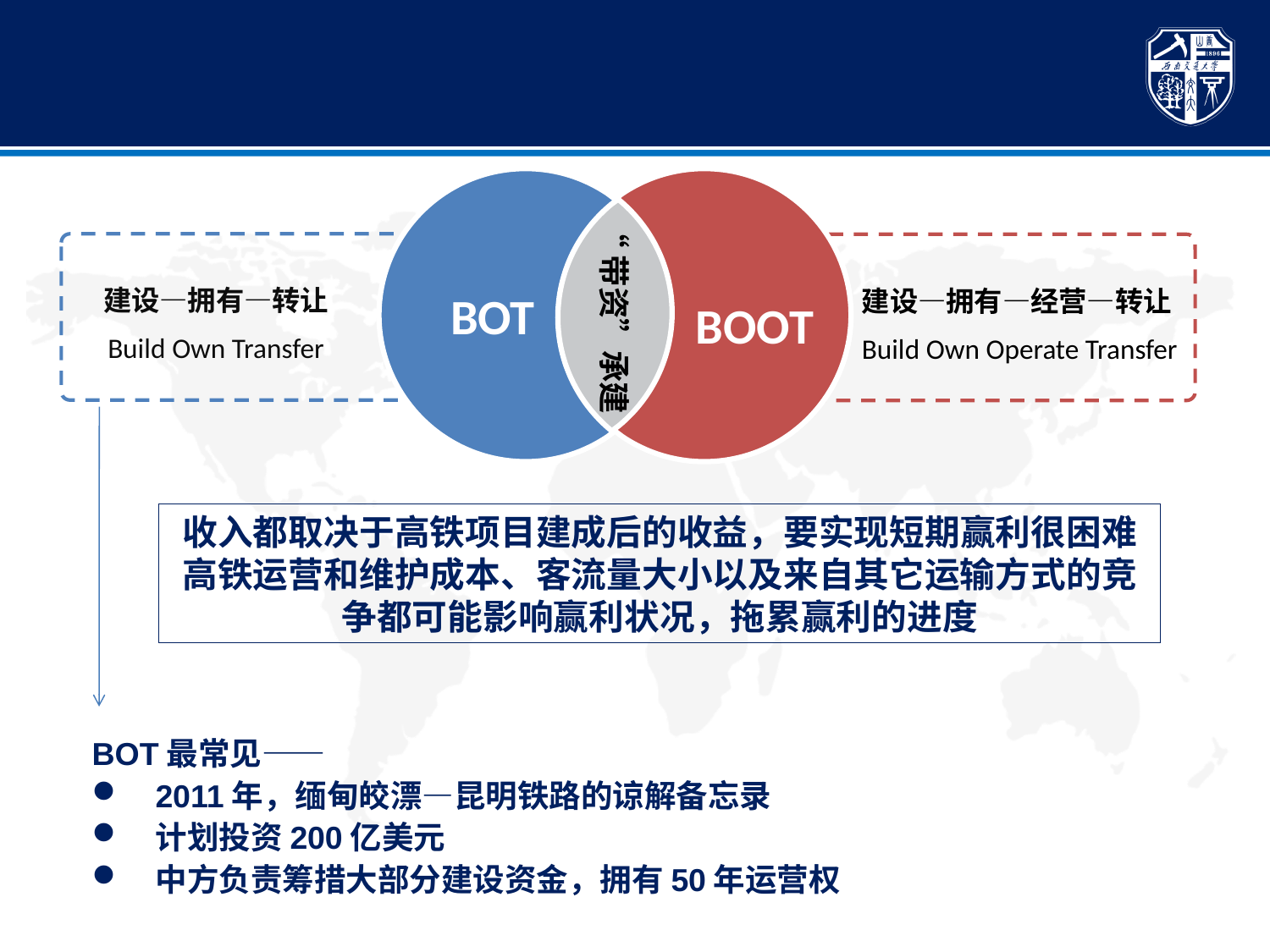

6.   铁路资金需求巨大，亟待突破投融资瓶颈
BOT
BOOT
“带资”承建
建设—拥有—转让
Build Own Transfer
建设—拥有—经营—转让
Build Own Operate Transfer
收入都取决于高铁项目建成后的收益，要实现短期赢利很困难
高铁运营和维护成本、客流量大小以及来自其它运输方式的竞争都可能影响赢利状况，拖累赢利的进度
BOT最常见——
2011年，缅甸皎漂—昆明铁路的谅解备忘录
计划投资200亿美元
中方负责筹措大部分建设资金，拥有50年运营权